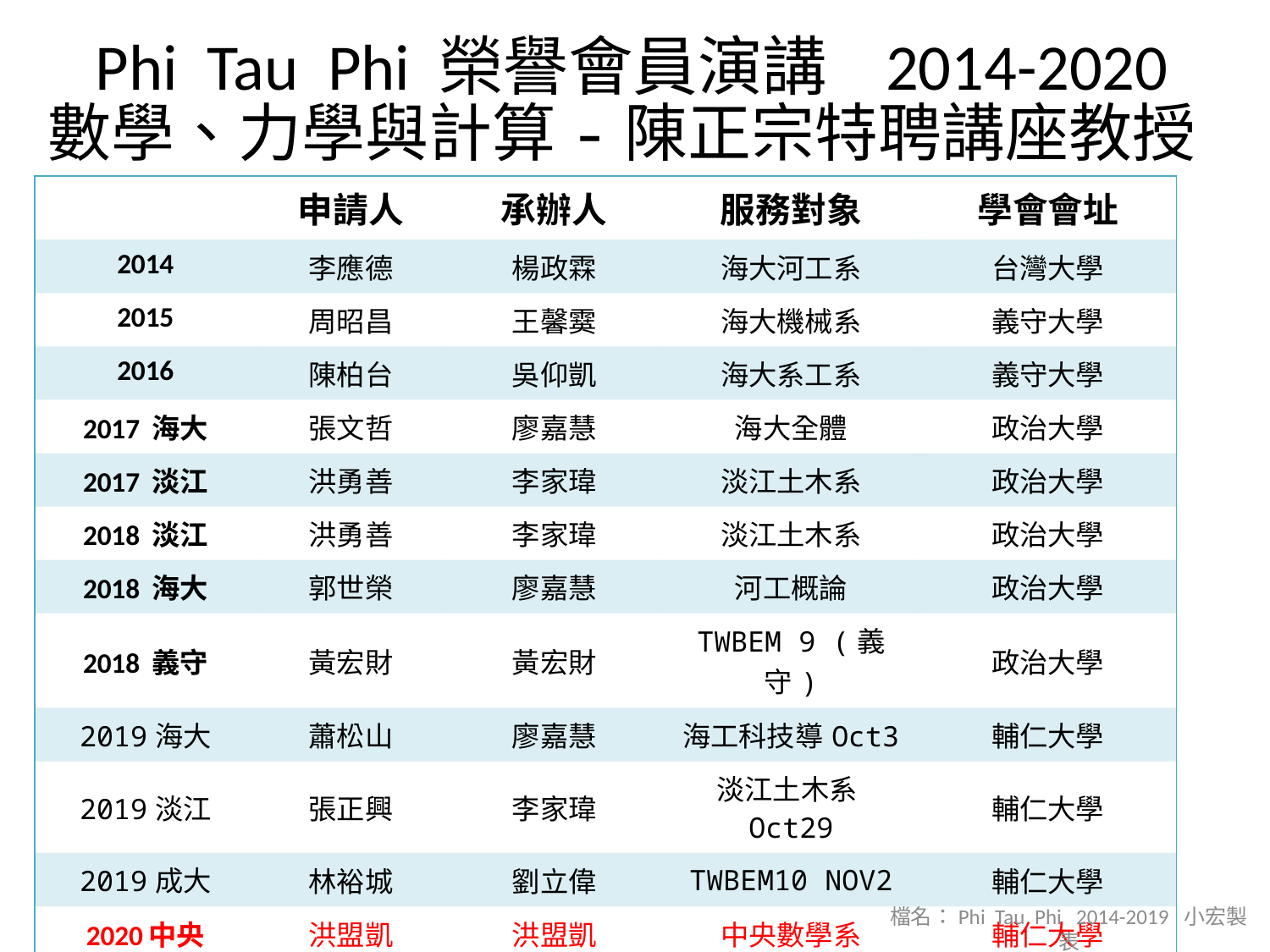

# Phi  Tau  Phi 榮譽會員演講   2014-2020
數學、力學與計算-陳正宗特聘講座教授
|  | 申請人 | 承辦人 | 服務對象 | 學會會址 |
| --- | --- | --- | --- | --- |
| 2014 | 李應德 | 楊政霖 | 海大河工系 | 台灣大學 |
| 2015 | 周昭昌 | 王馨霙 | 海大機械系 | 義守大學 |
| 2016 | 陳柏台 | 吳仰凱 | 海大系工系 | 義守大學 |
| 2017 海大 | 張文哲 | 廖嘉慧 | 海大全體 | 政治大學 |
| 2017 淡江 | 洪勇善 | 李家瑋 | 淡江土木系 | 政治大學 |
| 2018 淡江 | 洪勇善 | 李家瑋 | 淡江土木系 | 政治大學 |
| 2018 海大 | 郭世榮 | 廖嘉慧 | 河工概論 | 政治大學 |
| 2018 義守 | 黃宏財 | 黃宏財 | TWBEM 9 (義守) | 政治大學 |
| 2019海大 | 蕭松山 | 廖嘉慧 | 海工科技導Oct3 | 輔仁大學 |
| 2019淡江 | 張正興 | 李家瑋 | 淡江土木系Oct29 | 輔仁大學 |
| 2019成大 | 林裕城 | 劉立偉 | TWBEM10 NOV2 | 輔仁大學 |
| 2020中央 | 洪盟凱 | 洪盟凱 | 中央數學系 | 輔仁大學 |
|  |  |  |  |  |
檔名：Phi  Tau  Phi   2014-2019  小宏製表